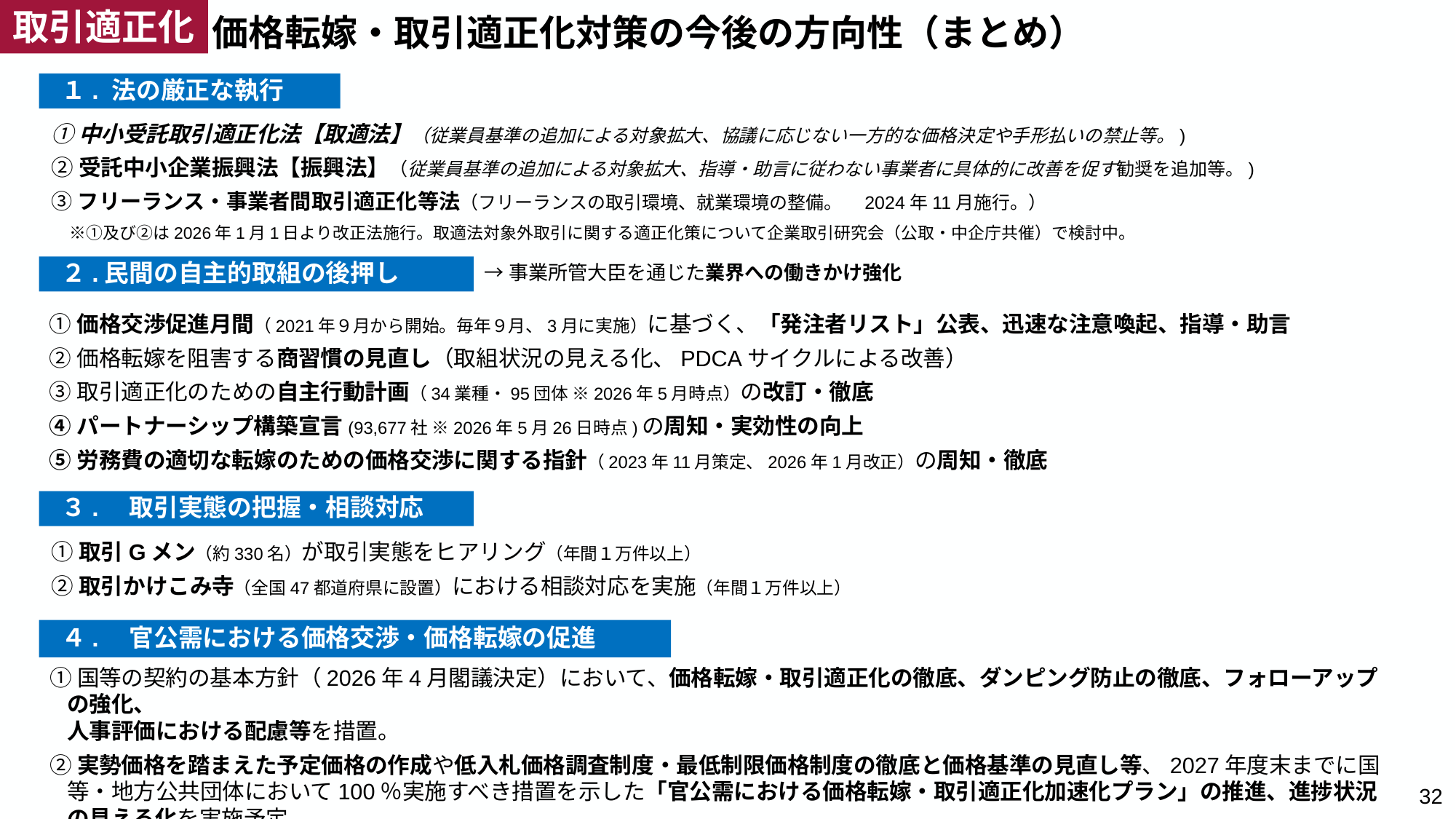

取引適正化
価格転嫁・取引適正化対策の今後の方向性（まとめ）
１. 法の厳正な執行
①中小受託取引適正化法【取適法】（従業員基準の追加による対象拡大、協議に応じない一方的な価格決定や手形払いの禁止等。)
②受託中小企業振興法【振興法】（従業員基準の追加による対象拡大、指導・助言に従わない事業者に具体的に改善を促す勧奨を追加等。)
③フリーランス・事業者間取引適正化等法（フリーランスの取引環境、就業環境の整備。　2024年11月施行。）
　※①及び②は2026年1月1日より改正法施行。取適法対象外取引に関する適正化策について企業取引研究会（公取・中企庁共催）で検討中。
→事業所管大臣を通じた業界への働きかけ強化

２.民間の自主的取組の後押し
①価格交渉促進月間（2021年９月から開始。毎年９月、3月に実施）に基づく、「発注者リスト」公表、迅速な注意喚起、指導・助言
②価格転嫁を阻害する商習慣の見直し（取組状況の見える化、PDCAサイクルによる改善）
③取引適正化のための自主行動計画（34業種・95団体 ※2026年5月時点）の改訂・徹底
④パートナーシップ構築宣言(93,677社 ※2026年5月26日時点)の周知・実効性の向上
⑤労務費の適切な転嫁のための価格交渉に関する指針（2023年11月策定、2026年1月改正）の周知・徹底
３.　取引実態の把握・相談対応
①取引Gメン（約330名）が取引実態をヒアリング（年間１万件以上）
②取引かけこみ寺（全国47都道府県に設置）における相談対応を実施（年間１万件以上）

４.　官公需における価格交渉・価格転嫁の促進
①国等の契約の基本方針（2026年4月閣議決定）において、価格転嫁・取引適正化の徹底、ダンピング防止の徹底、フォローアップの強化、
人事評価における配慮等を措置。
②実勢価格を踏まえた予定価格の作成や低入札価格調査制度・最低制限価格制度の徹底と価格基準の見直し等、2027年度末までに国等・地方公共団体において100％実施すべき措置を示した「官公需における価格転嫁・取引適正化加速化プラン」の推進、進捗状況の見える化を実施予定。
32